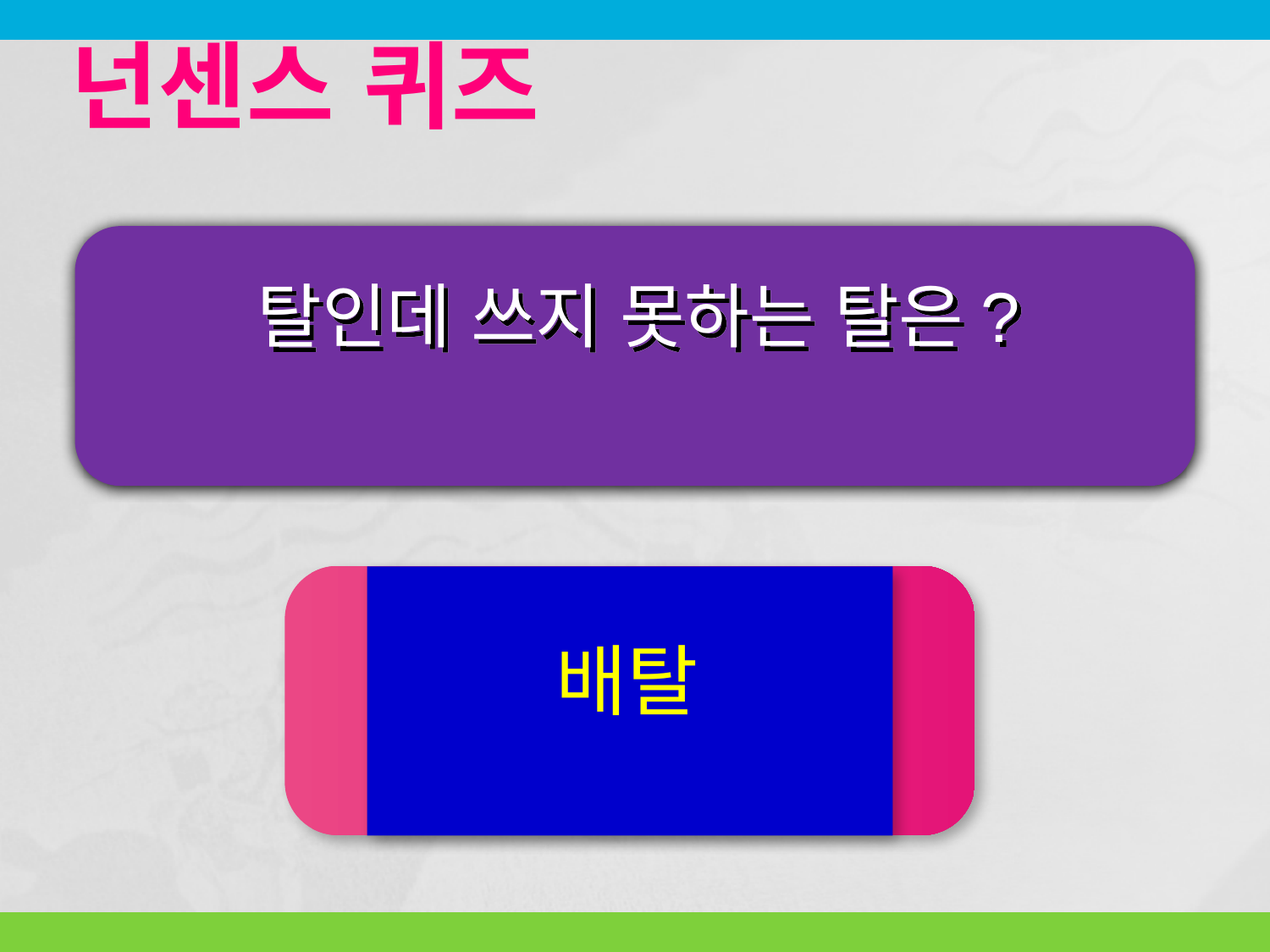

넌센스 퀴즈

탈인데 쓰지 못하는 탈은?

배탈